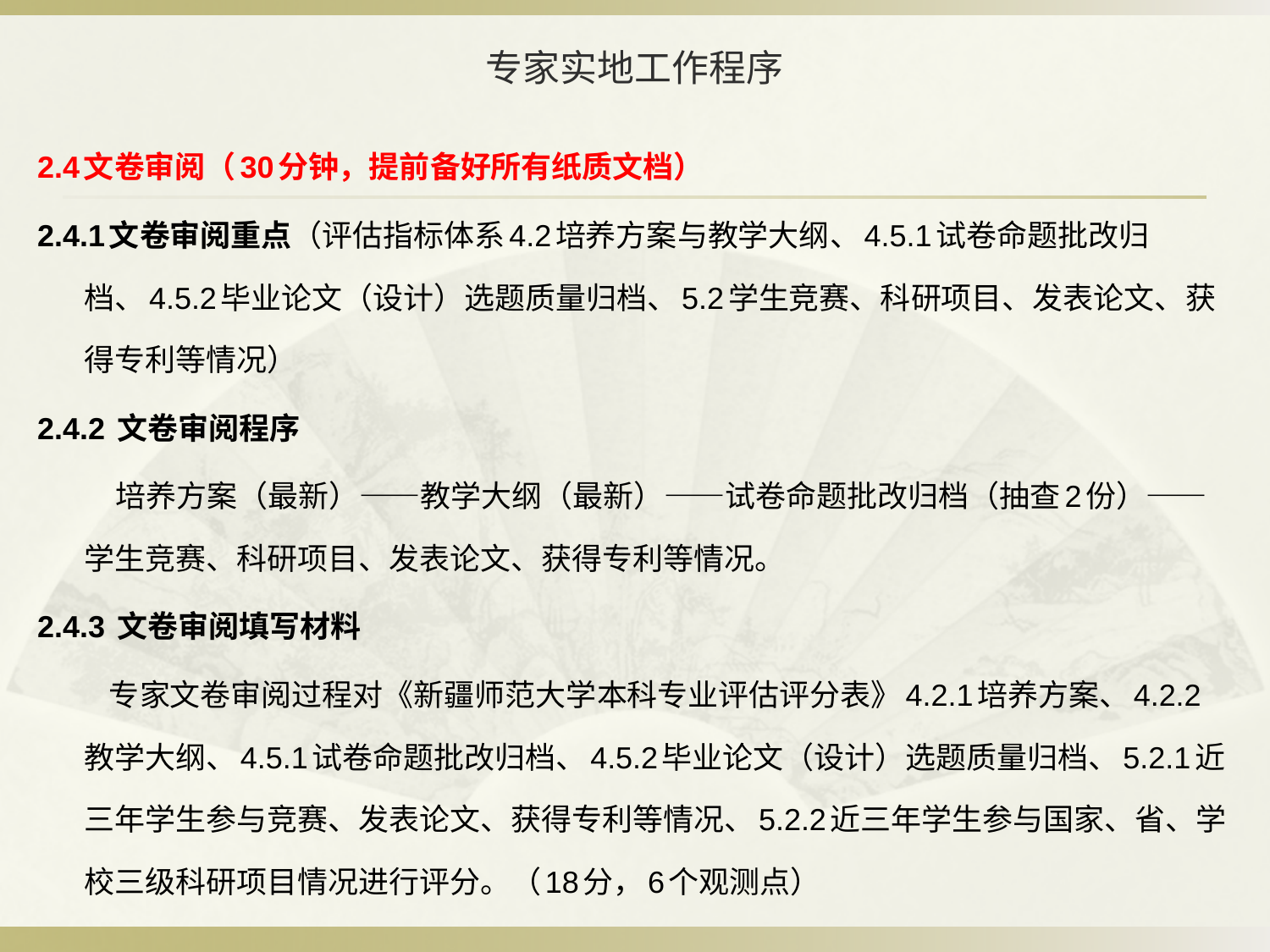

# 专家实地工作程序
2.4文卷审阅（30分钟，提前备好所有纸质文档）
2.4.1文卷审阅重点（评估指标体系4.2培养方案与教学大纲、4.5.1试卷命题批改归档、4.5.2毕业论文（设计）选题质量归档、5.2学生竞赛、科研项目、发表论文、获得专利等情况）
2.4.2 文卷审阅程序
           培养方案（最新）——教学大纲（最新）——试卷命题批改归档（抽查2份）——学生竞赛、科研项目、发表论文、获得专利等情况。
2.4.3 文卷审阅填写材料
          专家文卷审阅过程对《新疆师范大学本科专业评估评分表》4.2.1培养方案、4.2.2教学大纲、4.5.1试卷命题批改归档、4.5.2毕业论文（设计）选题质量归档、5.2.1近三年学生参与竞赛、发表论文、获得专利等情况、5.2.2近三年学生参与国家、省、学校三级科研项目情况进行评分。（18分，6个观测点）